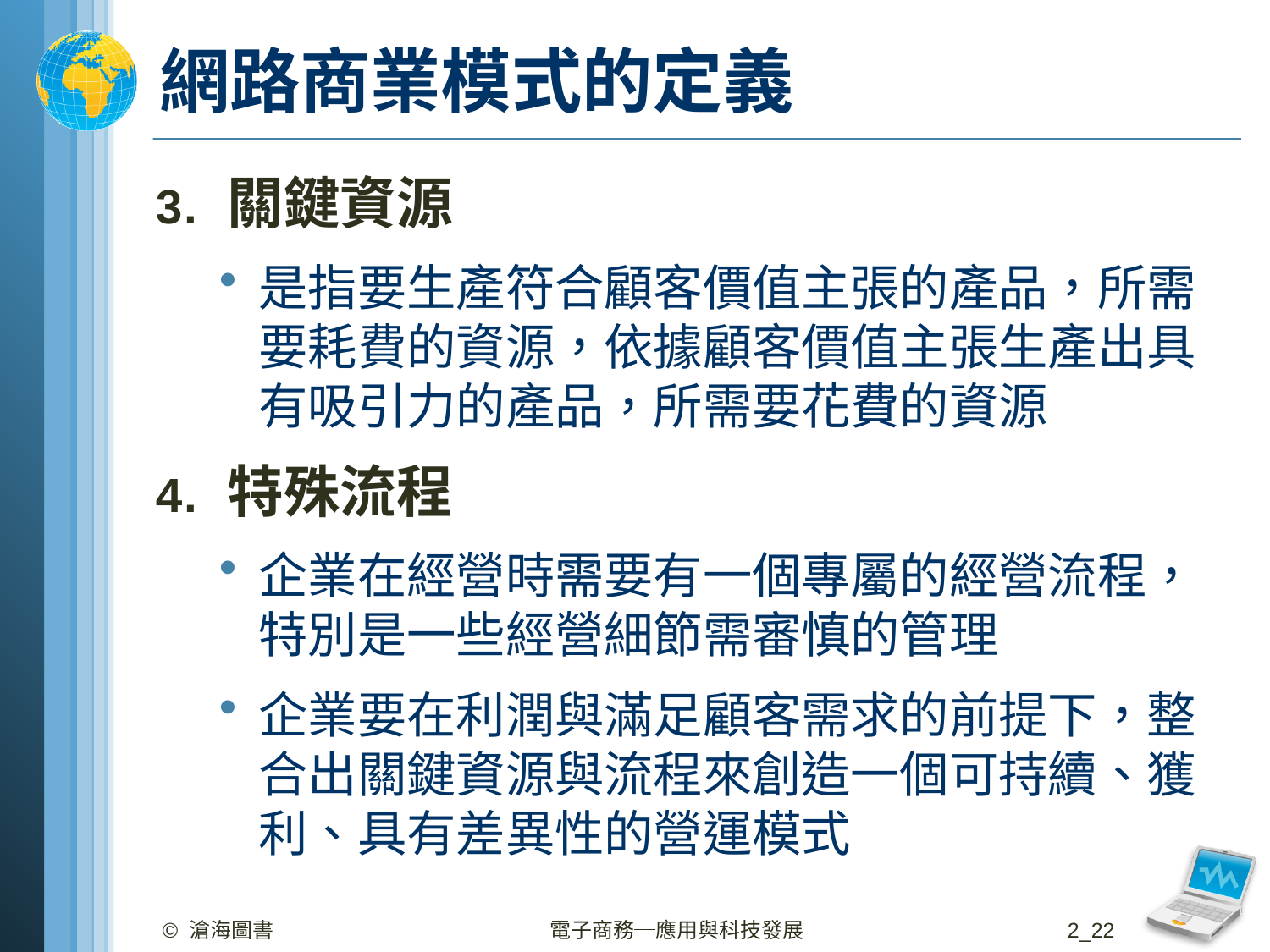

# 網路商業模式的定義
關鍵資源
是指要生產符合顧客價值主張的產品，所需要耗費的資源，依據顧客價值主張生產出具有吸引力的產品，所需要花費的資源
特殊流程
企業在經營時需要有一個專屬的經營流程，特別是一些經營細節需審慎的管理
企業要在利潤與滿足顧客需求的前提下，整合出關鍵資源與流程來創造一個可持續、獲利、具有差異性的營運模式
© 滄海圖書
電子商務─應用與科技發展
2_22